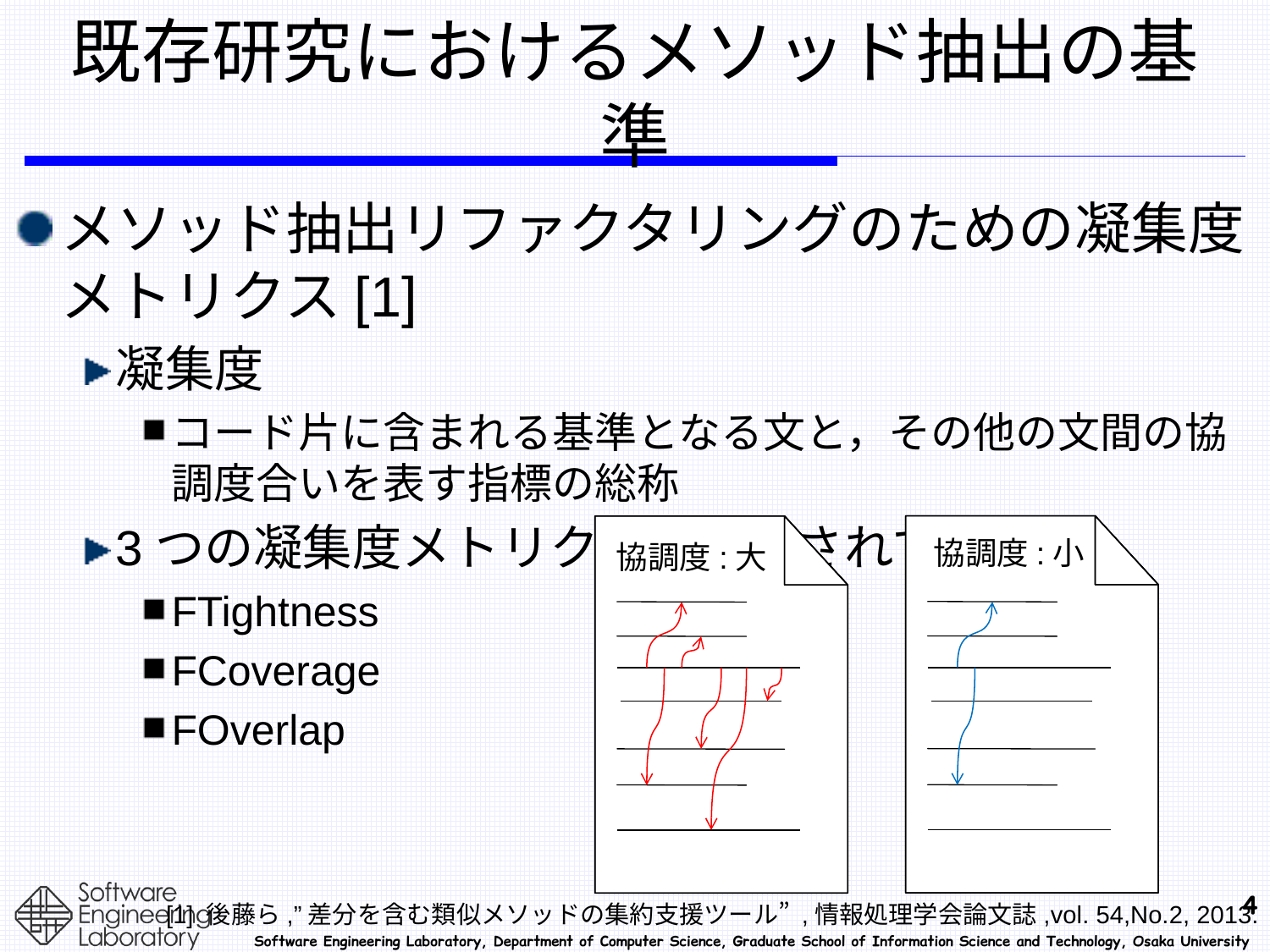

# 既存研究におけるメソッド抽出の基準
メソッド抽出リファクタリングのための凝集度メトリクス[1]
凝集度
コード片に含まれる基準となる文と，その他の文間の協調度合いを表す指標の総称
3つの凝集度メトリクスが提案されている
FTightness
FCoverage
FOverlap

協調度:小
協調度:大

[1] 後藤ら,”差分を含む類似メソッドの集約支援ツール” ,情報処理学会論文誌,vol. 54,No.2, 2013.